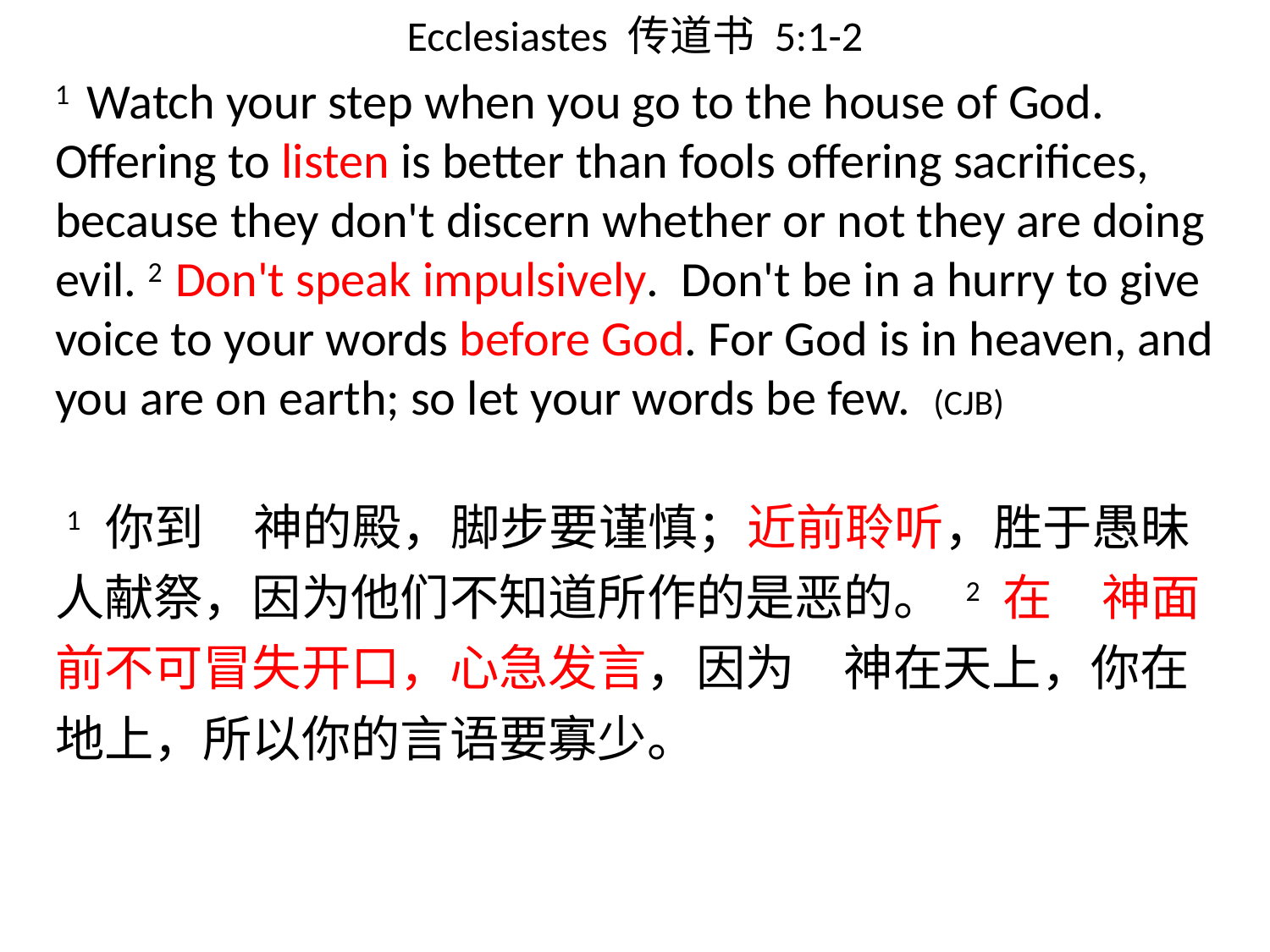

# Ecclesiastes 传道书 5:1-2
1  Watch your step when you go to the house of God. Offering to listen is better than fools offering sacrifices, because they don't discern whether or not they are doing evil. 2  Don't speak impulsively.  Don't be in a hurry to give voice to your words before God. For God is in heaven, and you are on earth; so let your words be few.  (CJB)

 1  你到　神的殿，脚步要谨慎；近前聆听，胜于愚昧人献祭，因为他们不知道所作的是恶的。 2 在　神面前不可冒失开口，心急发言，因为　神在天上，你在地上，所以你的言语要寡少。